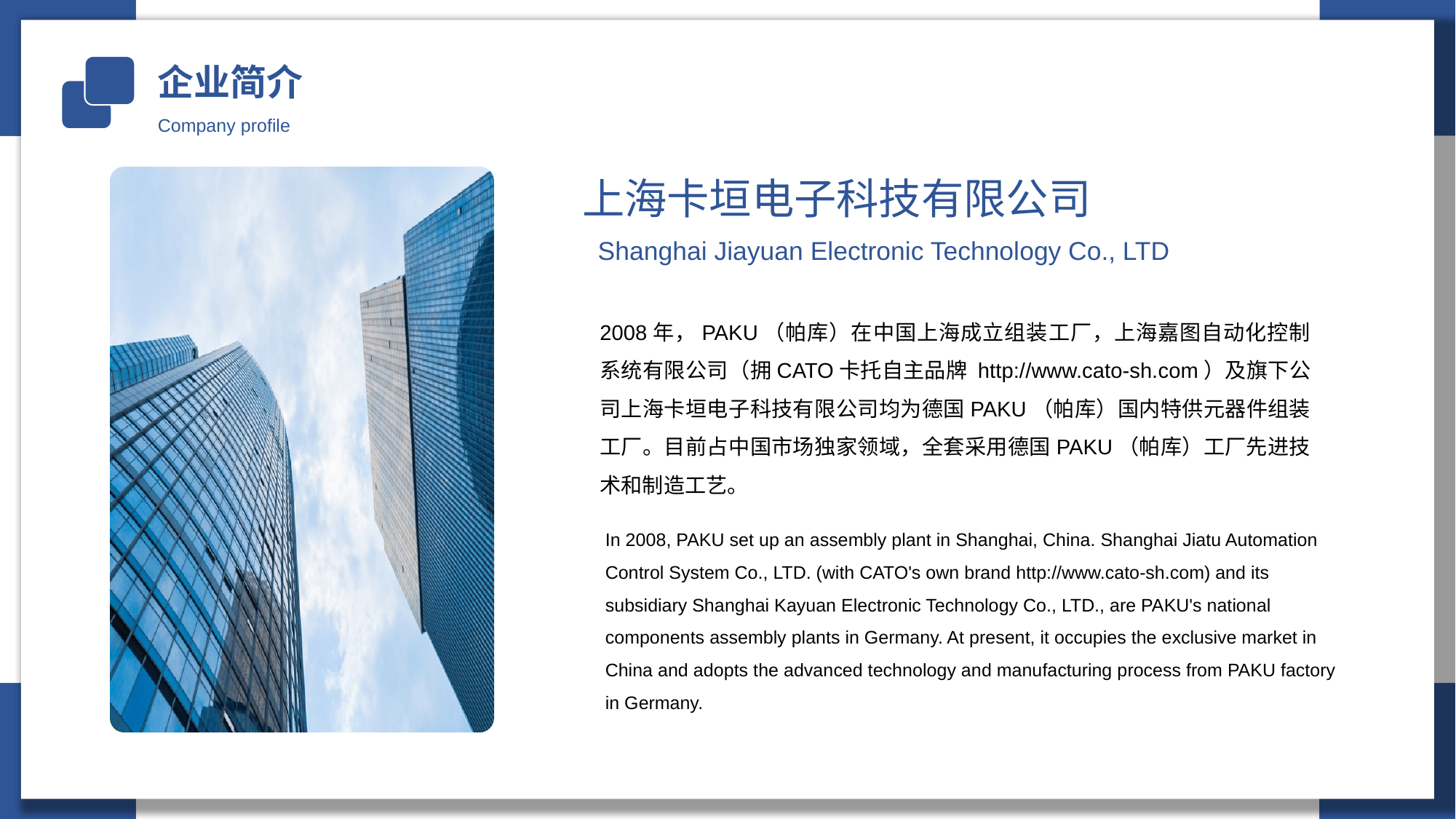

企业简介
Company profile

上海卡垣电子科技有限公司
Shanghai Jiayuan Electronic Technology Co., LTD
2008年，PAKU（帕库）在中国上海成立组装工厂，上海嘉图自动化控制系统有限公司（拥CATO卡托自主品牌 http://www.cato-sh.com）及旗下公司上海卡垣电子科技有限公司均为德国PAKU（帕库）国内特供元器件组装工厂。目前占中国市场独家领域，全套采用德国PAKU（帕库）工厂先进技术和制造工艺。
In 2008, PAKU set up an assembly plant in Shanghai, China. Shanghai Jiatu Automation Control System Co., LTD. (with CATO's own brand http://www.cato-sh.com) and its subsidiary Shanghai Kayuan Electronic Technology Co., LTD., are PAKU's national components assembly plants in Germany. At present, it occupies the exclusive market in China and adopts the advanced technology and manufacturing process from PAKU factory in Germany.